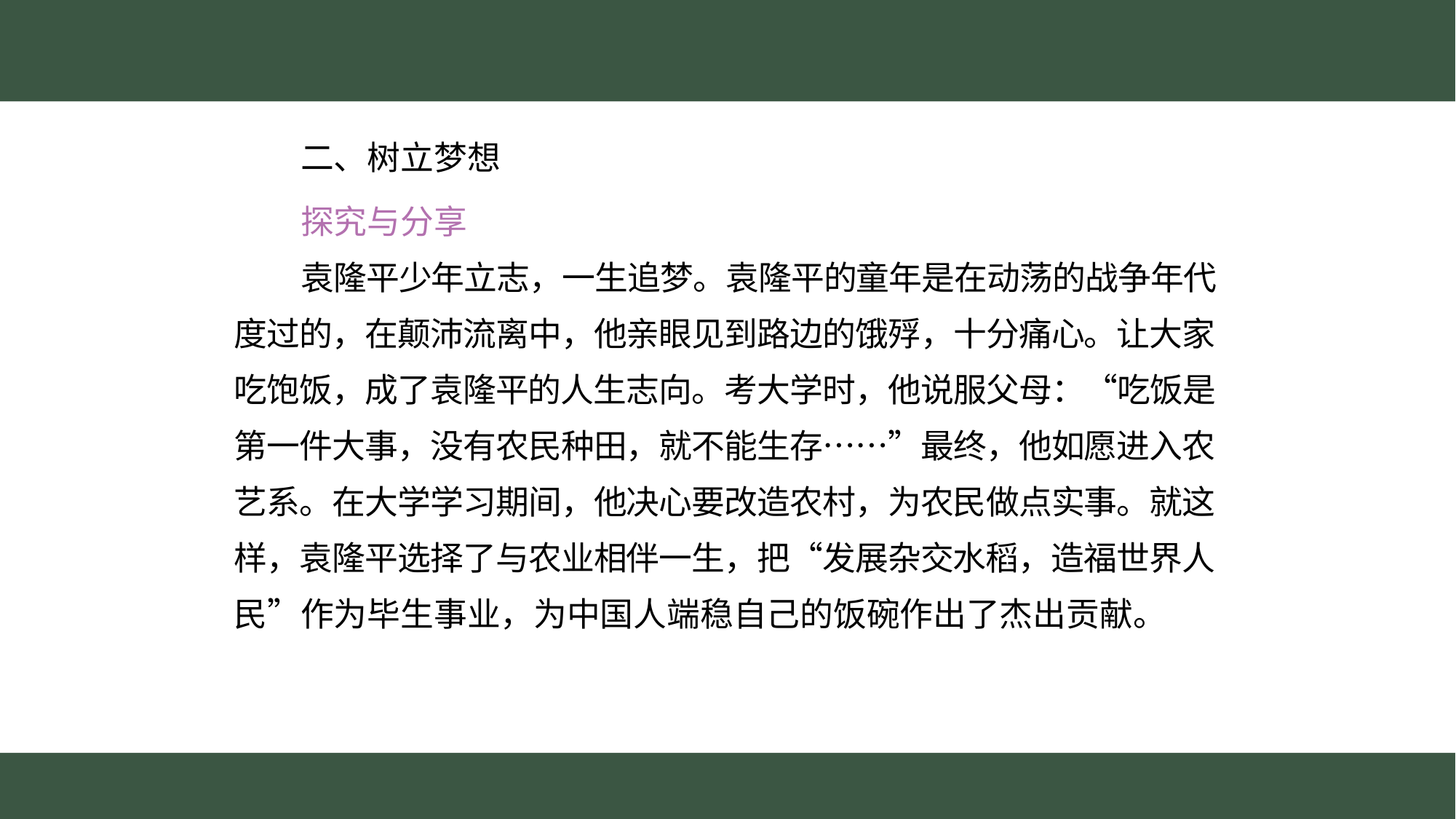

二、树立梦想
　　探究与分享
　　袁隆平少年立志，一生追梦。袁隆平的童年是在动荡的战争年代
度过的，在颠沛流离中，他亲眼见到路边的饿殍，十分痛心。让大家
吃饱饭，成了袁隆平的人生志向。考大学时，他说服父母：“吃饭是
第一件大事，没有农民种田，就不能生存……”最终，他如愿进入农
艺系。在大学学习期间，他决心要改造农村，为农民做点实事。就这
样，袁隆平选择了与农业相伴一生，把“发展杂交水稻，造福世界人
民”作为毕生事业，为中国人端稳自己的饭碗作出了杰出贡献。